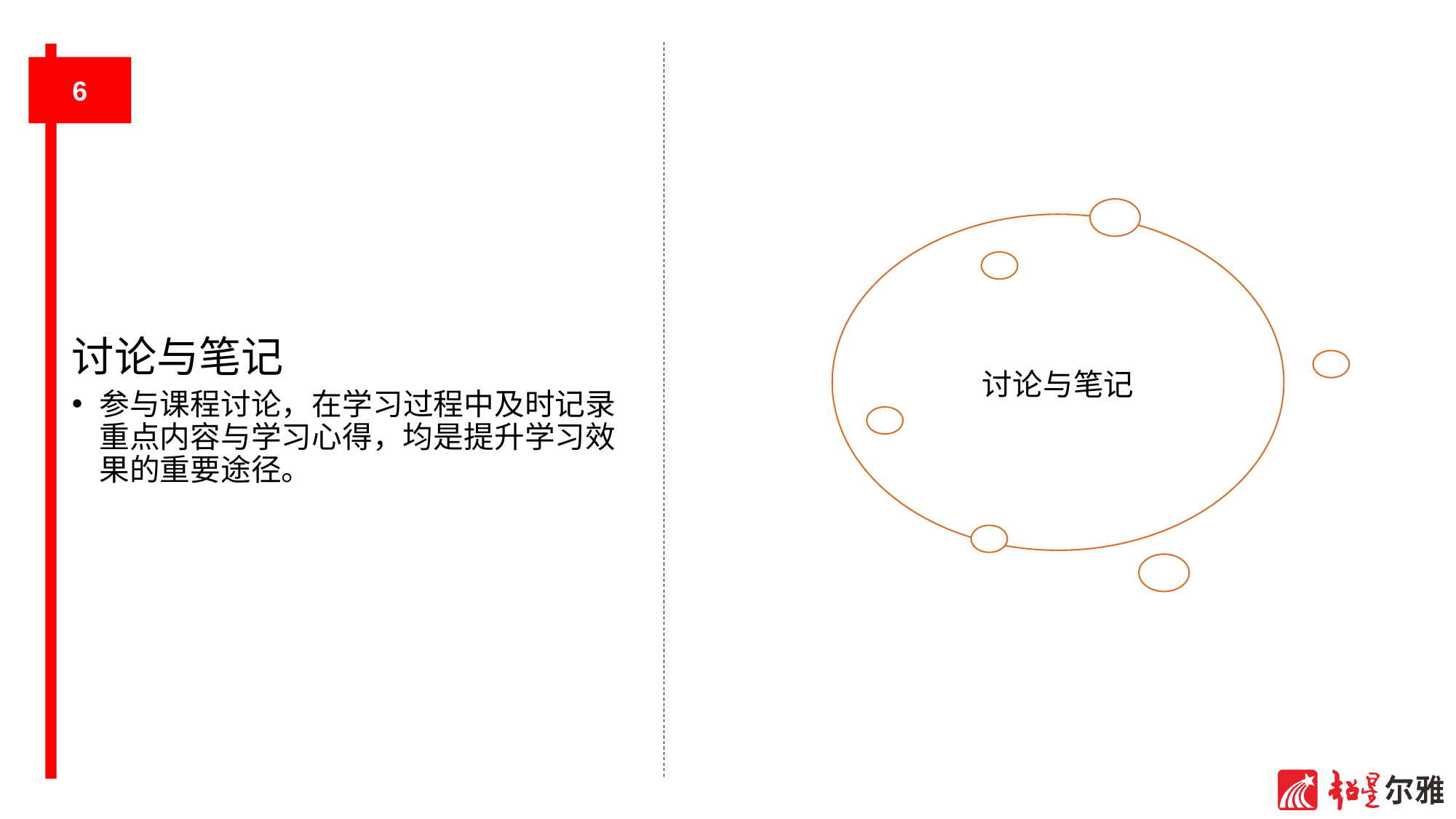

讨论与笔记
参与课程讨论，在学习过程中及时记录重点内容与学习心得，均是提升学习效果的重要途径。
6
讨论与笔记